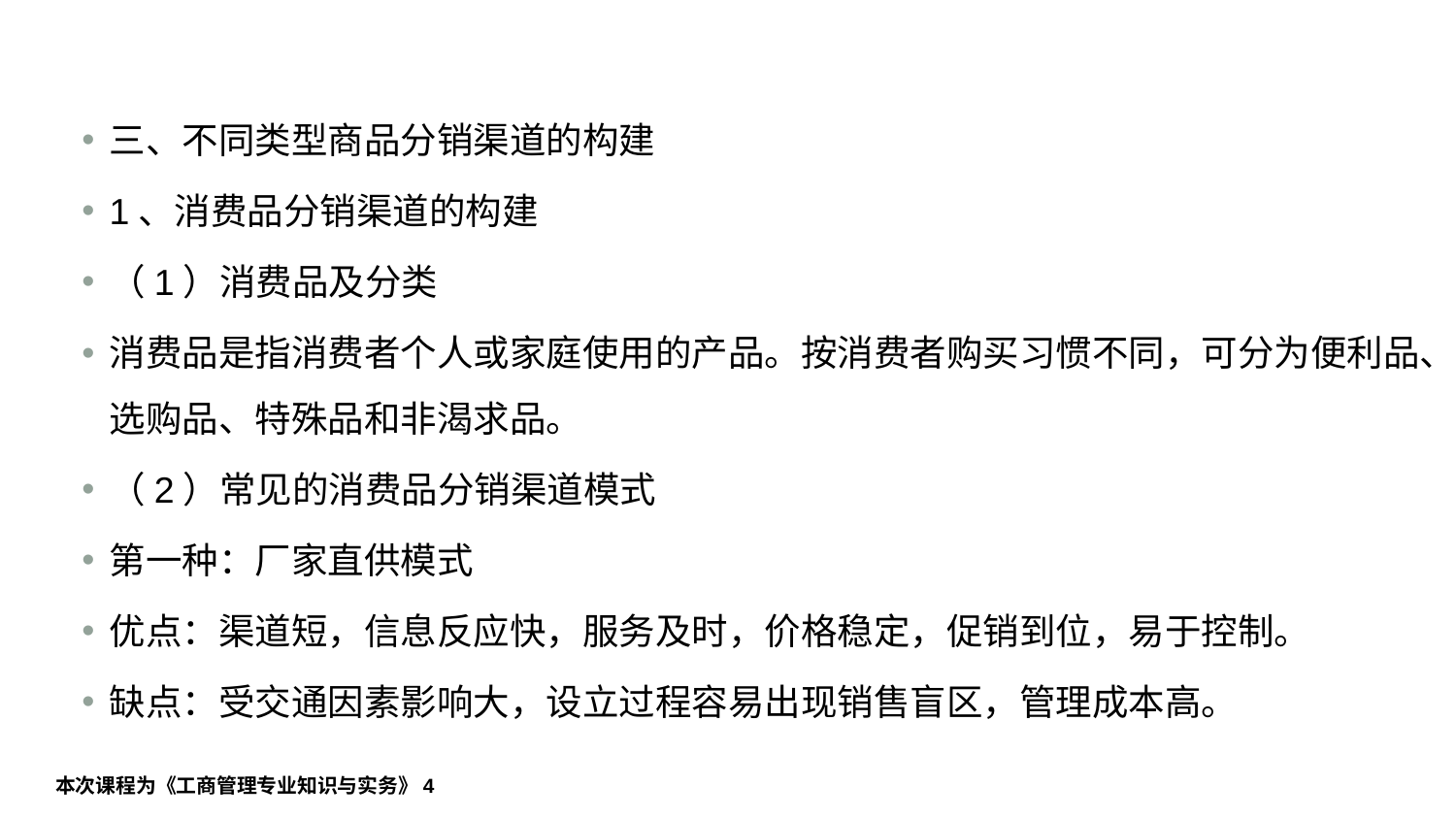

#
三、不同类型商品分销渠道的构建
1、消费品分销渠道的构建
（1）消费品及分类
消费品是指消费者个人或家庭使用的产品。按消费者购买习惯不同，可分为便利品、选购品、特殊品和非渴求品。
（2）常见的消费品分销渠道模式
第一种：厂家直供模式
优点：渠道短，信息反应快，服务及时，价格稳定，促销到位，易于控制。
缺点：受交通因素影响大，设立过程容易出现销售盲区，管理成本高。